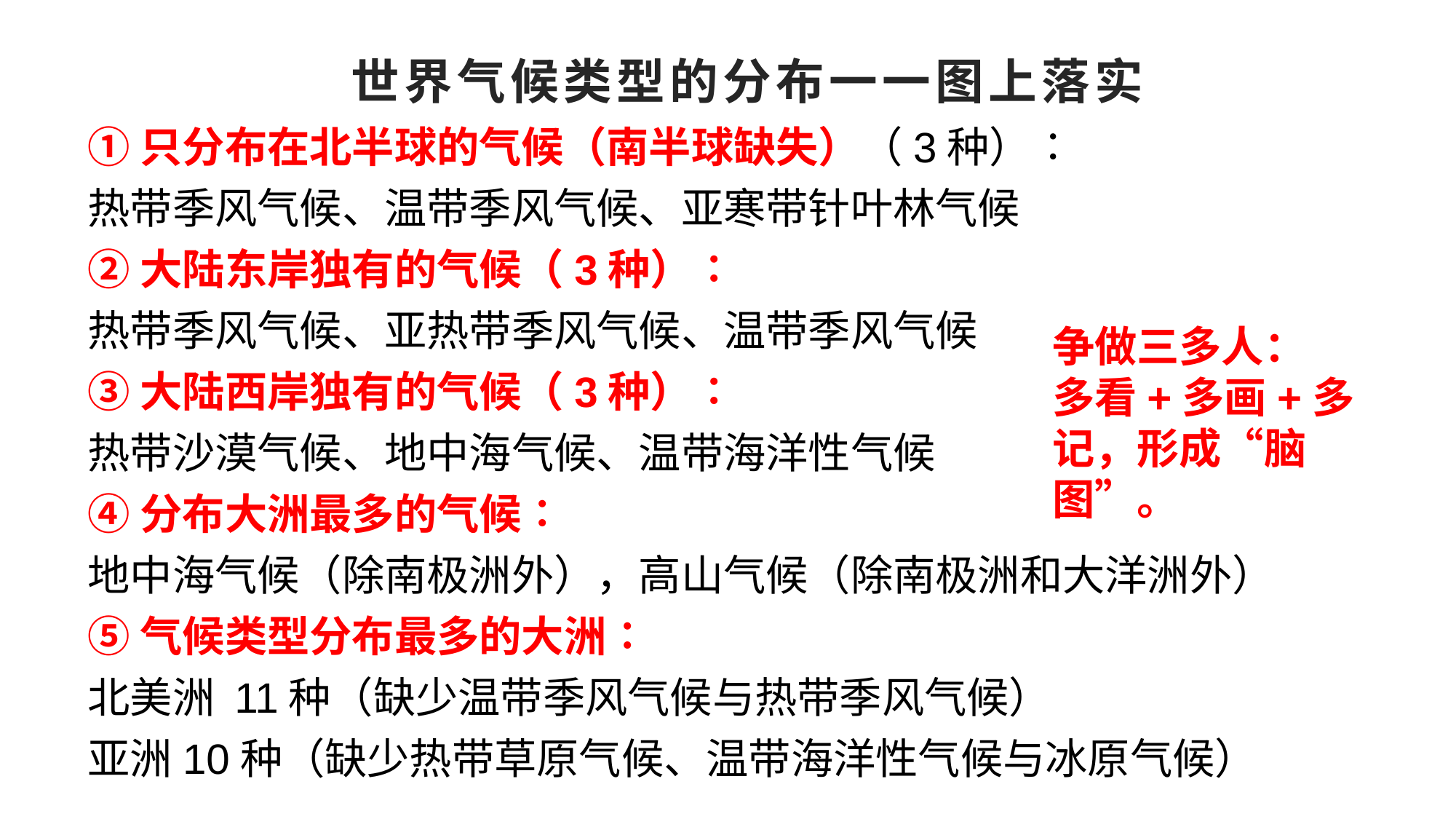

# 世界气候类型的分布一一图上落实
①只分布在北半球的气候（南半球缺失）（3种）∶
热带季风气候、温带季风气候、亚寒带针叶林气候
②大陆东岸独有的气候（3种）∶
热带季风气候、亚热带季风气候、温带季风气候
③大陆西岸独有的气候（3种）∶
热带沙漠气候、地中海气候、温带海洋性气候
④分布大洲最多的气候∶
地中海气候（除南极洲外），高山气候（除南极洲和大洋洲外）
⑤气候类型分布最多的大洲∶
北美洲 11种（缺少温带季风气候与热带季风气候）
亚洲10种（缺少热带草原气候、温带海洋性气候与冰原气候）
争做三多人：
多看+多画+多记，形成“脑图”。